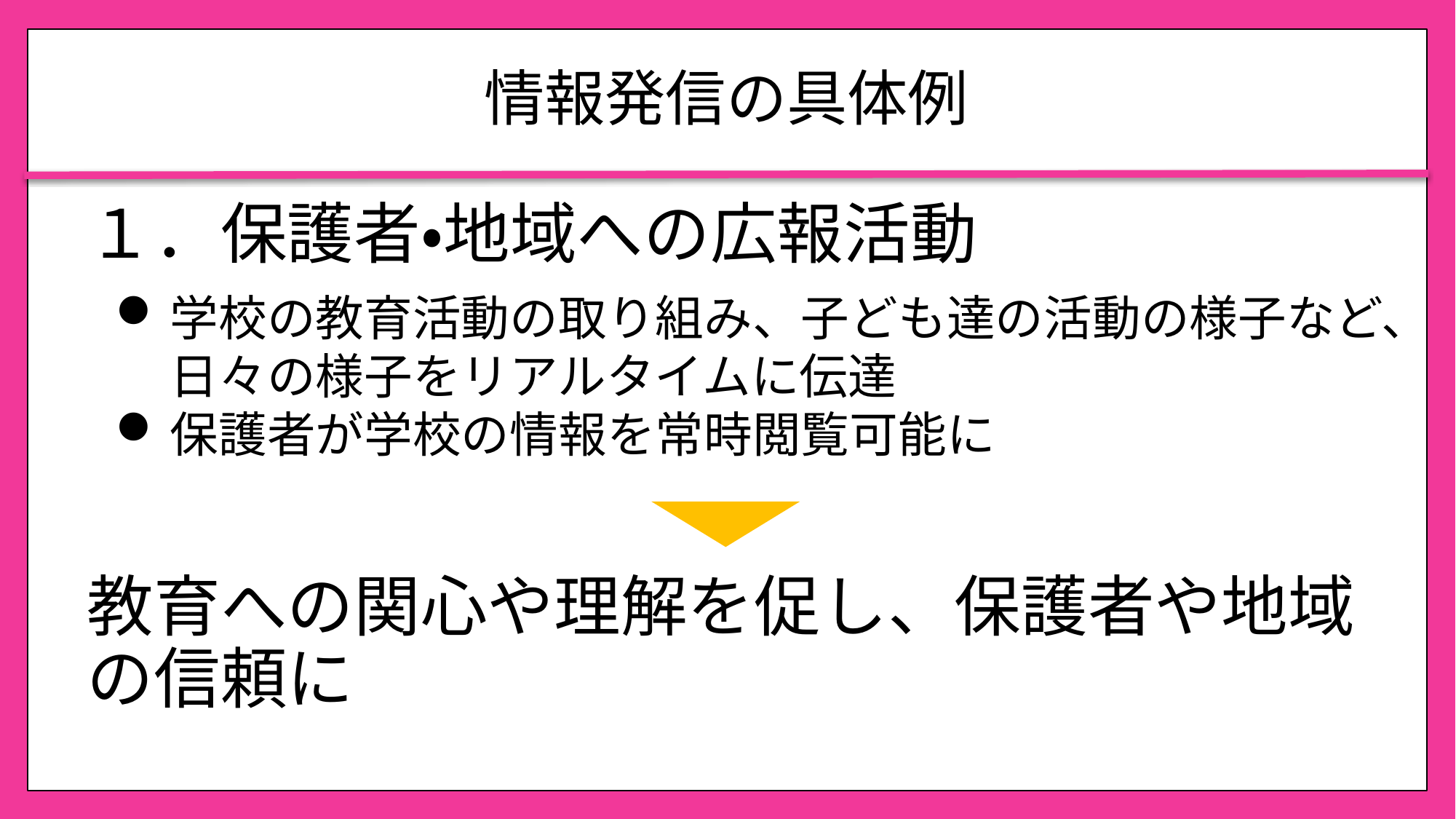

# 情報発信の具体例
１．保護者・地域への広報活動

教育への関心や理解を促し、保護者や地域の信頼に
学校の教育活動の取り組み、子ども達の活動の様子など、日々の様子をリアルタイムに伝達
保護者が学校の情報を常時閲覧可能に